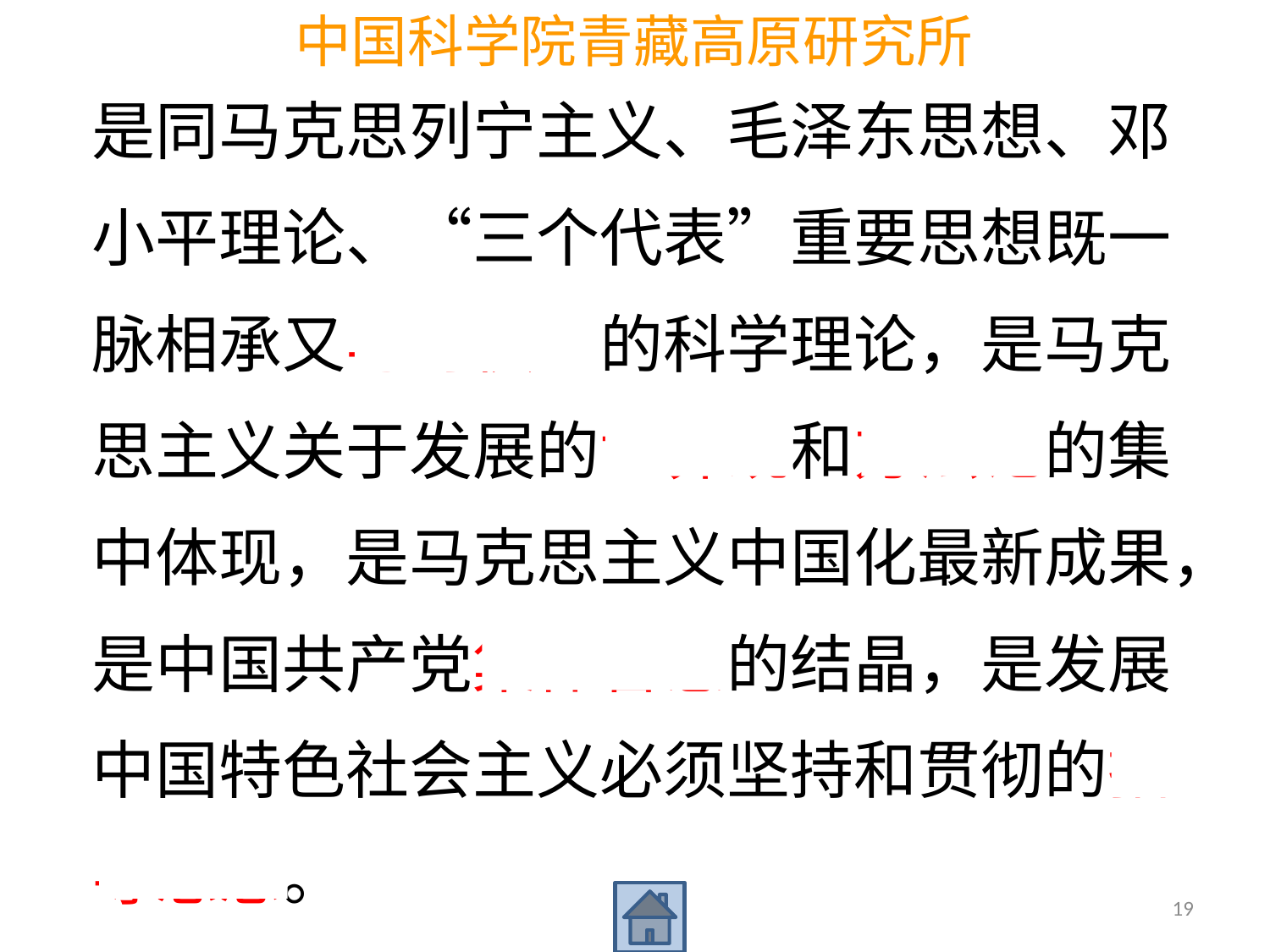

# 是同马克思列宁主义、毛泽东思想、邓小平理论、“三个代表”重要思想既一脉相承又与时俱进的科学理论，是马克思主义关于发展的世界观和方法论的集中体现，是马克思主义中国化最新成果，是中国共产党集体智慧的结晶，是发展中国特色社会主义必须坚持和贯彻的指导思想。

19